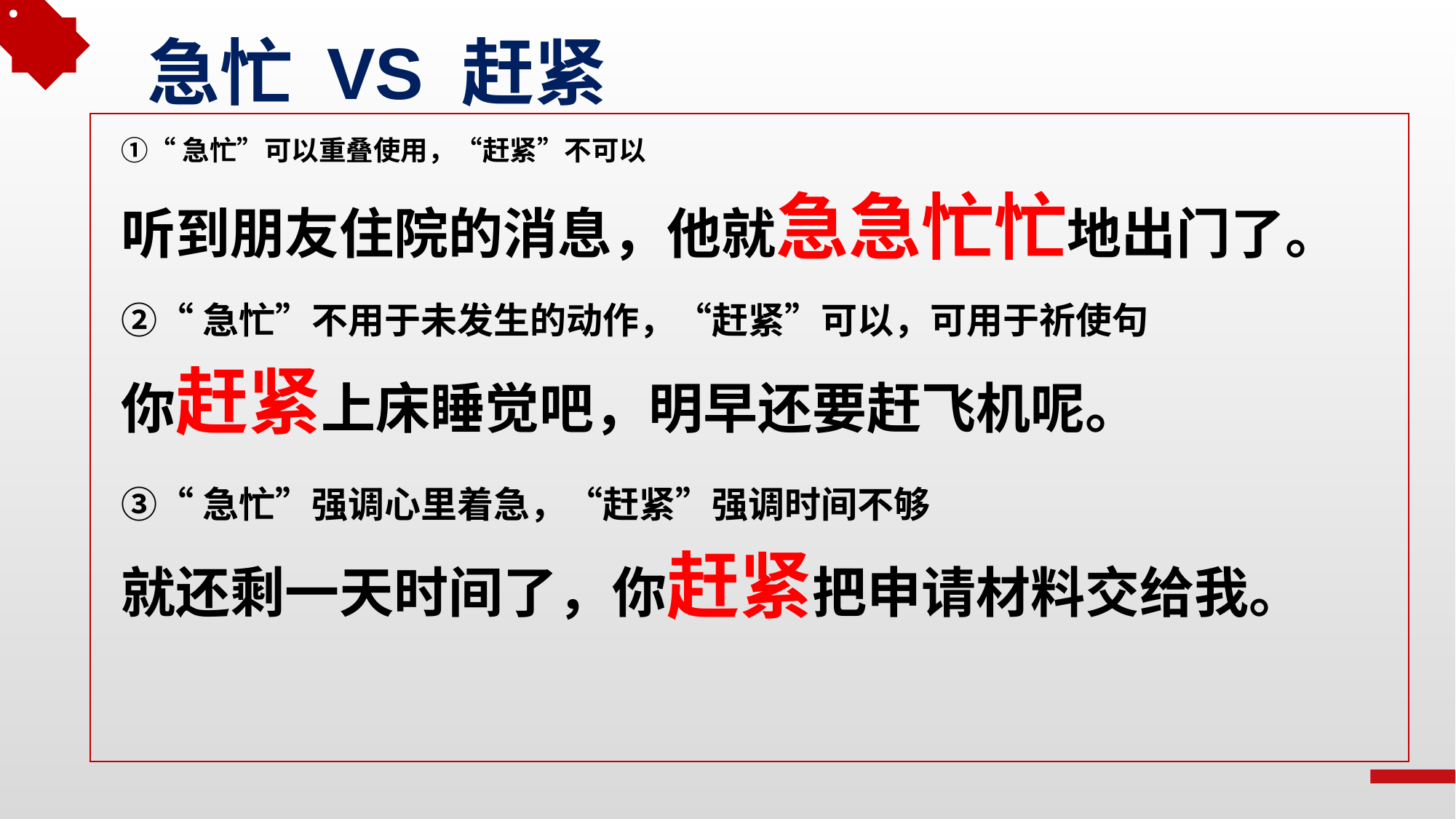

急忙 VS 赶紧

①“急忙”可以重叠使用，“赶紧”不可以
听到朋友住院的消息，他就急急忙忙地出门了。

②“急忙”不用于未发生的动作，“赶紧”可以，可用于祈使句
你赶紧上床睡觉吧，明早还要赶飞机呢。

③“急忙”强调心里着急，“赶紧”强调时间不够
就还剩一天时间了，你赶紧把申请材料交给我。